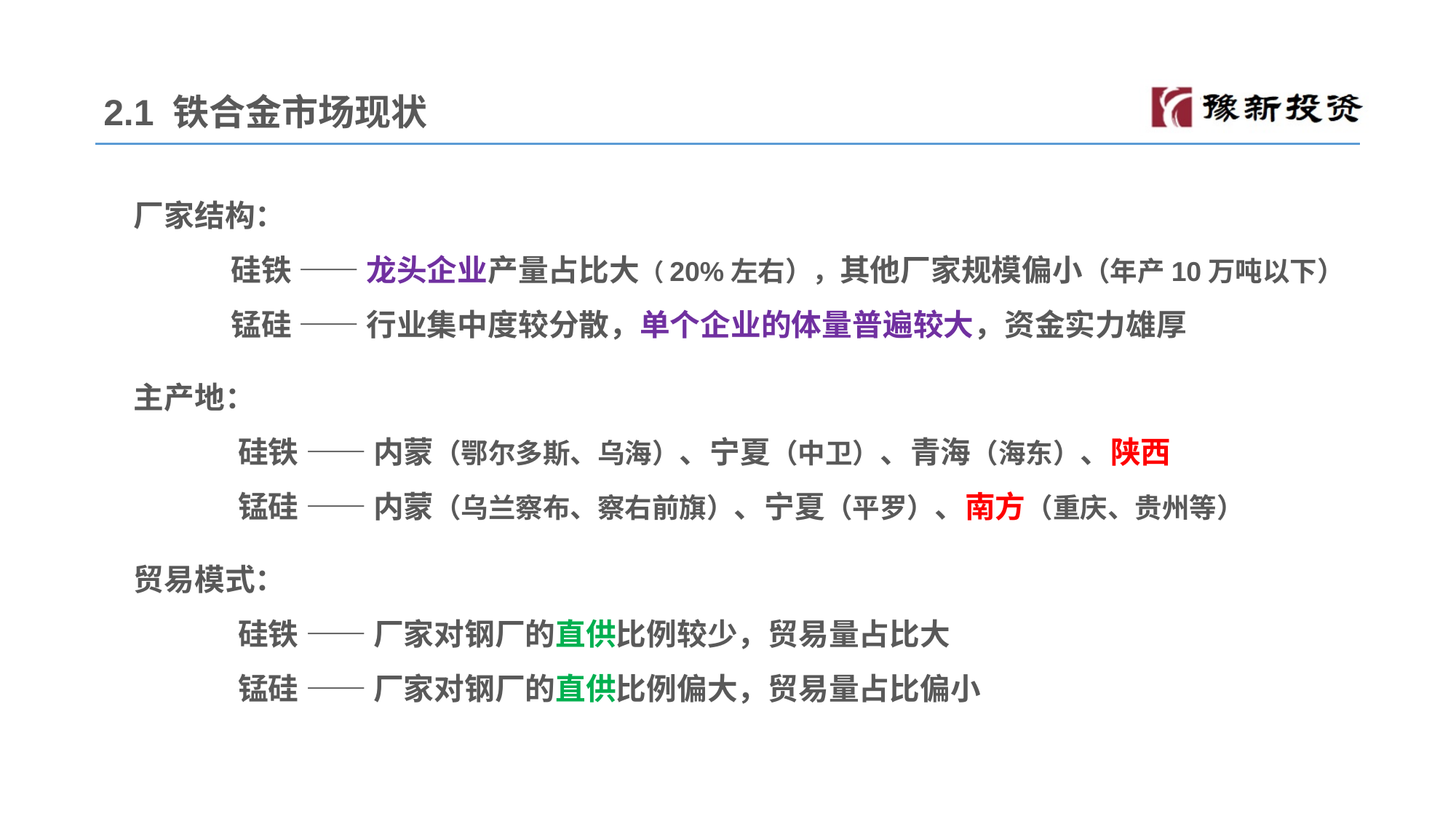

2.1 铁合金市场现状
厂家结构：
             硅铁 —— 龙头企业产量占比大（20%左右），其他厂家规模偏小（年产10万吨以下）
             锰硅 —— 行业集中度较分散，单个企业的体量普遍较大，资金实力雄厚
主产地：
              硅铁 —— 内蒙（鄂尔多斯、乌海）、宁夏（中卫）、青海（海东）、陕西
              锰硅 —— 内蒙（乌兰察布、察右前旗）、宁夏（平罗）、南方（重庆、贵州等）
贸易模式：
              硅铁 —— 厂家对钢厂的直供比例较少，贸易量占比大
              锰硅 —— 厂家对钢厂的直供比例偏大，贸易量占比偏小